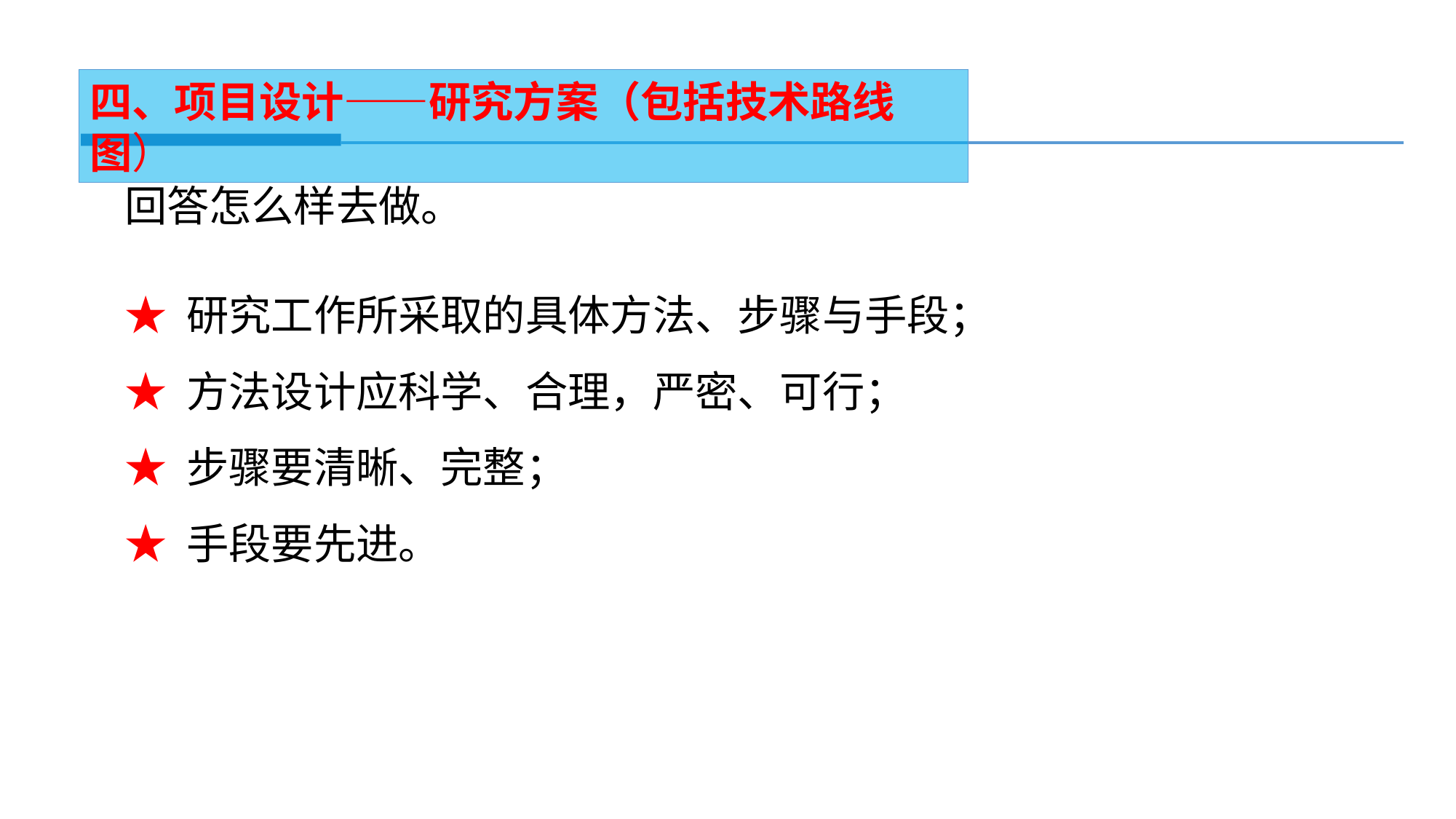

四、项目设计——研究方案（包括技术路线图）

回答怎么样去做。

★ 研究工作所采取的具体方法、步骤与手段；
★ 方法设计应科学、合理，严密、可行；
★ 步骤要清晰、完整；
★ 手段要先进。